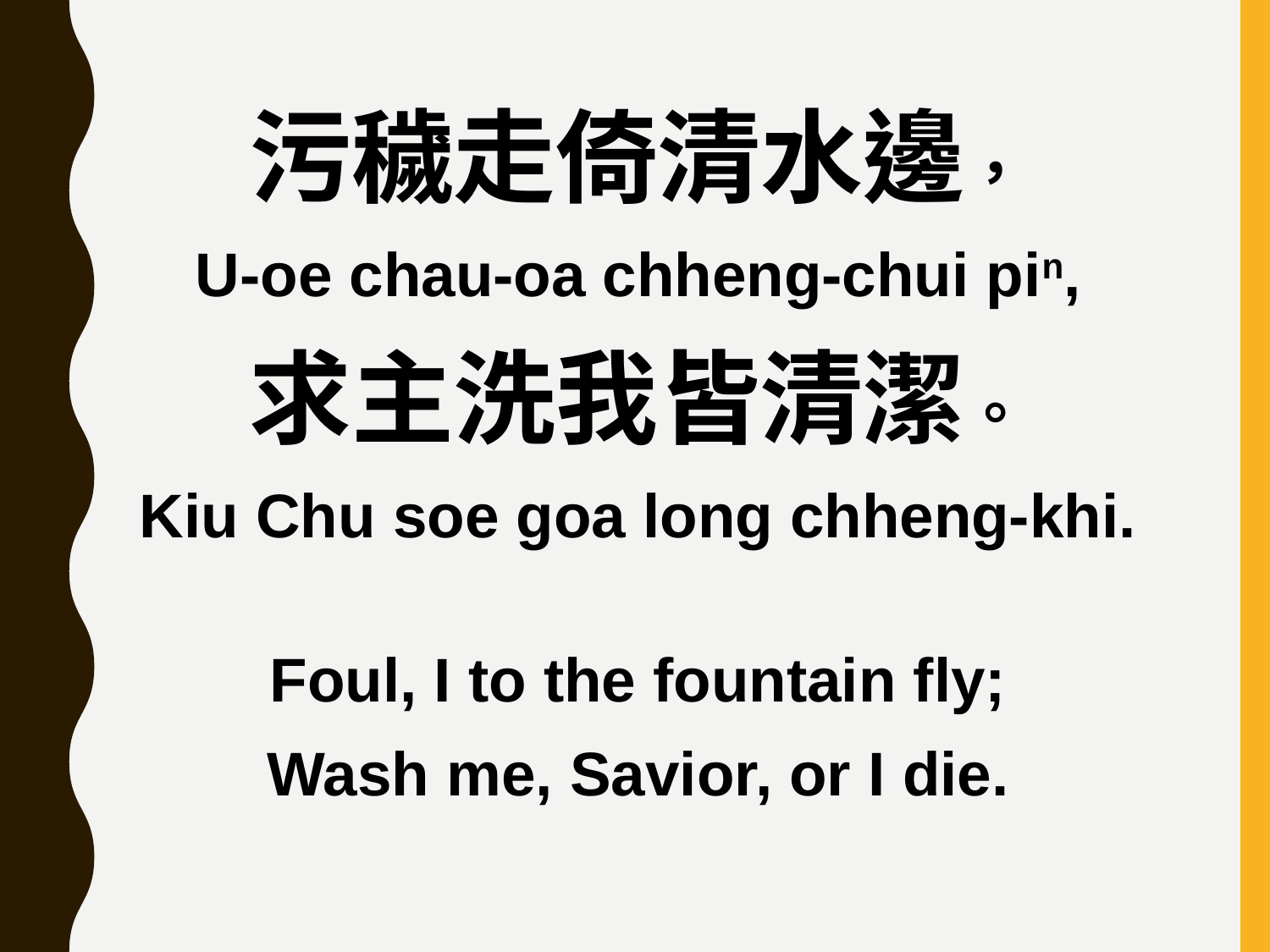

污穢走倚清水邊，
U-oe chau-oa chheng-chui pin,
求主洗我皆清潔。
Kiu Chu soe goa long chheng-khi.

Foul, I to the fountain fly;
Wash me, Savior, or I die.